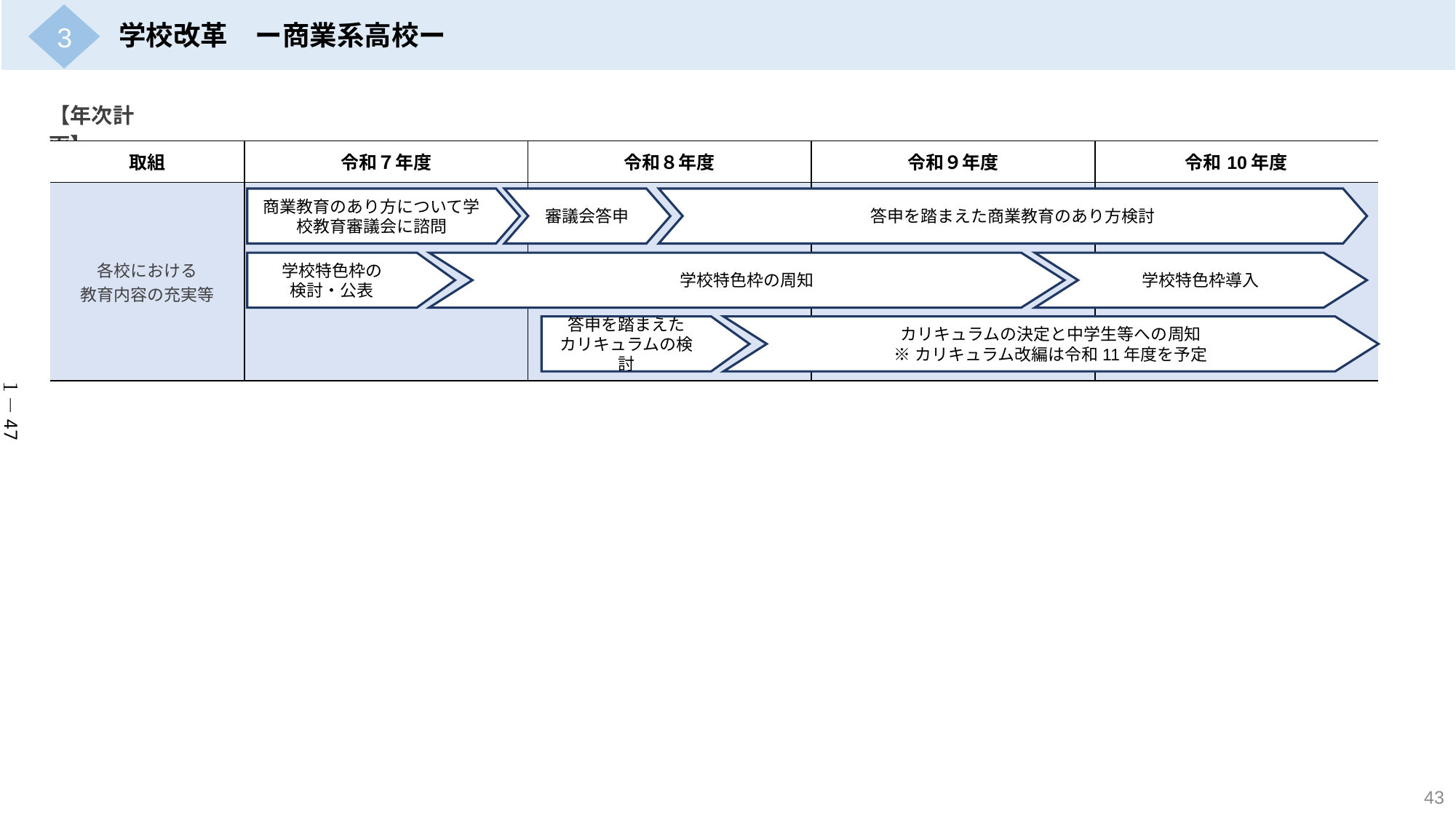

3
学校改革　ー商業系高校ー
【年次計画】
| 取組 | 令和７年度 | 令和８年度 | 令和９年度 | 令和10年度 |
| --- | --- | --- | --- | --- |
| 各校における 教育内容の充実等 |  |  |  |  |
商業教育のあり方について学校教育審議会に諮問
審議会答申
答申を踏まえた商業教育のあり方検討
学校特色枠の
検討・公表
学校特色枠の周知
学校特色枠導入
答申を踏まえた
カリキュラムの検討
カリキュラムの決定と中学生等への周知
※カリキュラム改編は令和11年度を予定
１－47
43